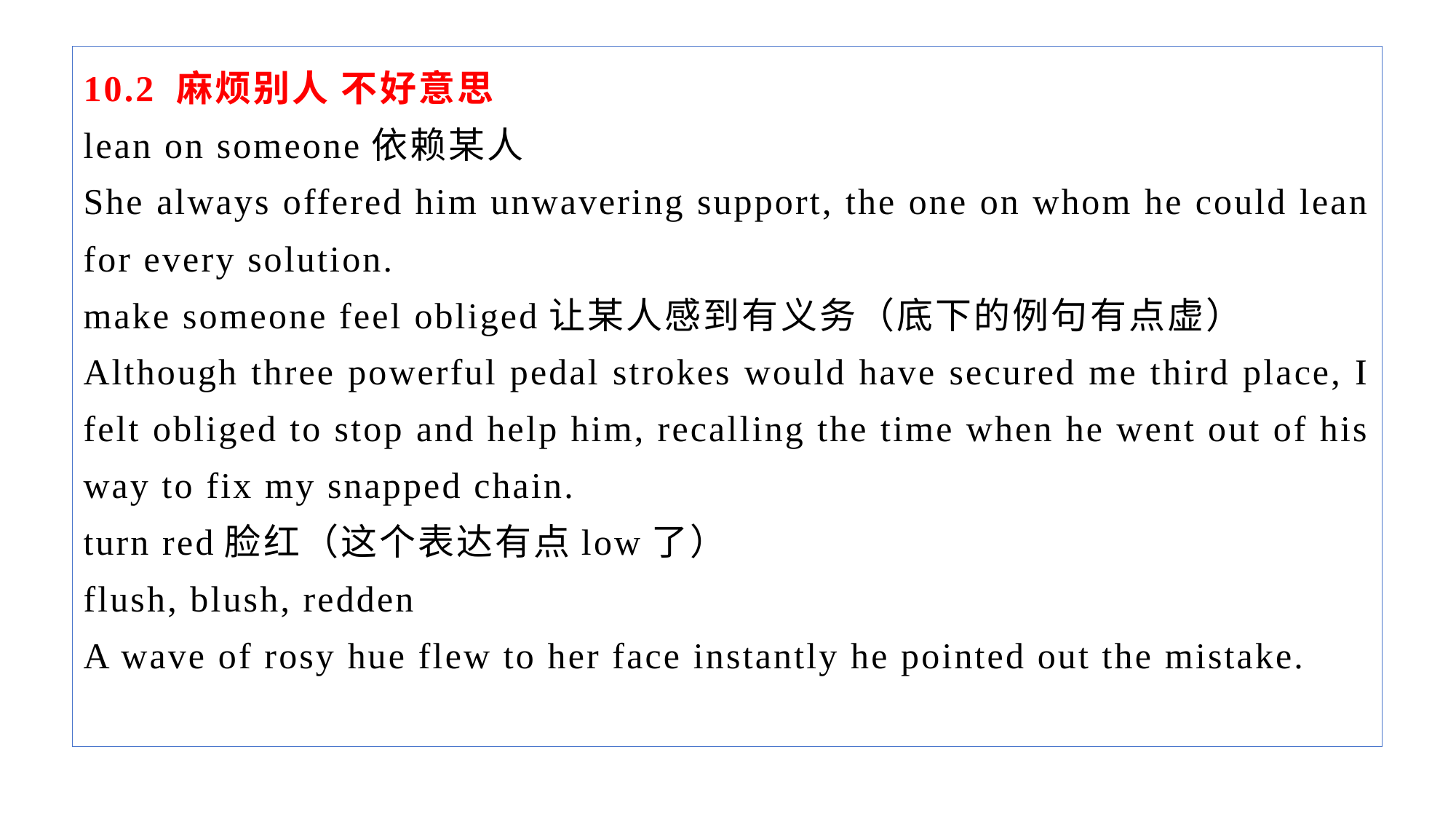

10.2 麻烦别人 不好意思
lean on someone依赖某人
She always offered him unwavering support, the one on whom he could lean for every solution.
make someone feel obliged让某人感到有义务（底下的例句有点虚）
Although three powerful pedal strokes would have secured me third place, I felt obliged to stop and help him, recalling the time when he went out of his way to fix my snapped chain.
turn red脸红（这个表达有点low了）
flush, blush, redden
A wave of rosy hue flew to her face instantly he pointed out the mistake.